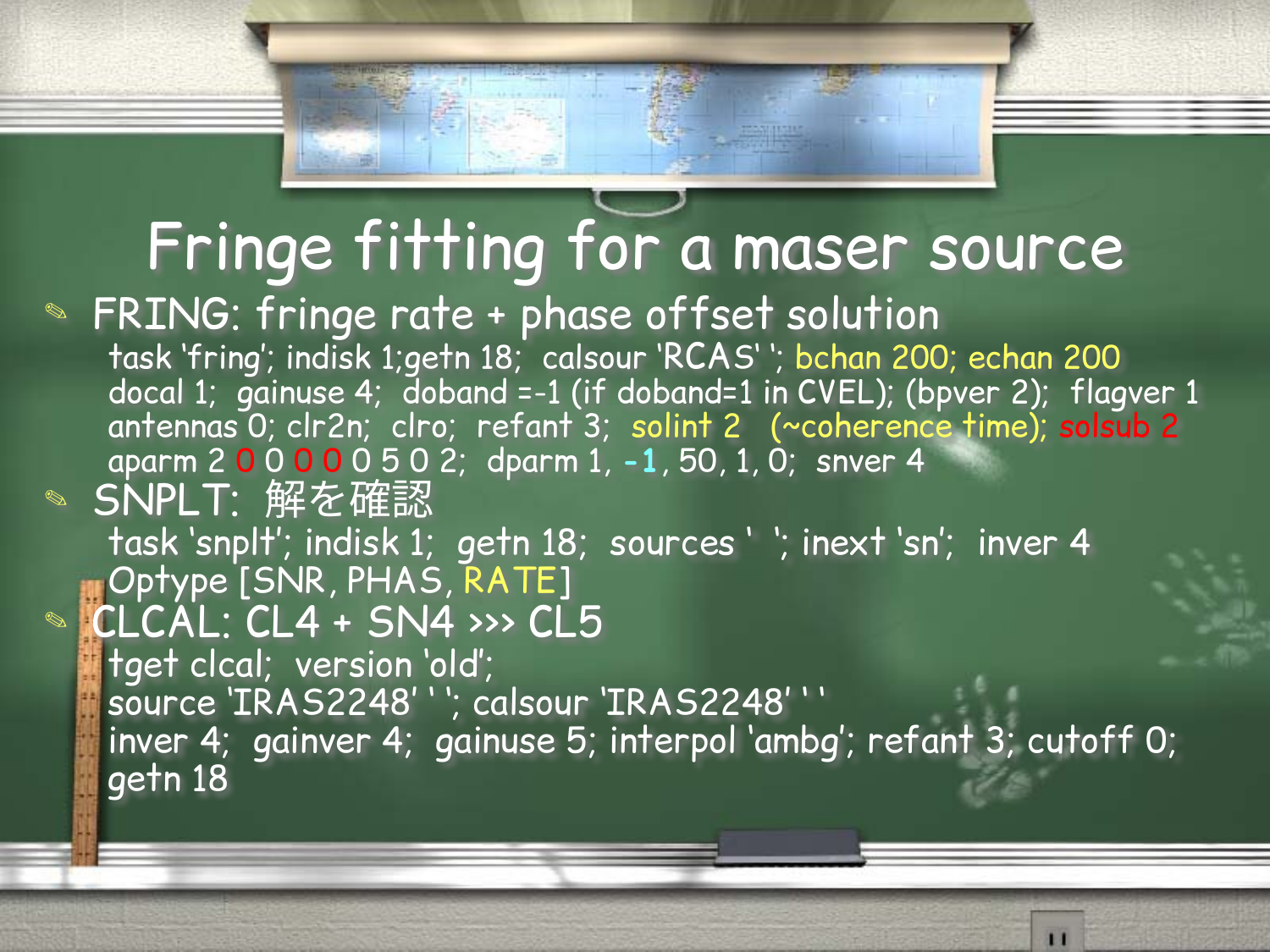

# Fringe fitting for a maser source
FRING: fringe rate + phase offset solution
task ‘fring’; indisk 1;getn 18;  calsour ‘RCAS‘ ‘; bchan 200; echan 200
docal 1;  gainuse 4;  doband =-1 (if doband=1 in CVEL); (bpver 2);  flagver 1
antennas 0; clr2n;  clro;  refant 3;  solint 2   (~coherence time); solsub 2
aparm 2 0 0 0 0 0 5 0 2;  dparm 1, -1, 50, 1, 0;  snver 4
SNPLT: 解を確認
task ‘snplt’; indisk 1;  getn 18;  sources ‘  ‘; inext ‘sn’;  inver 4
Optype [SNR, PHAS, RATE]
CLCAL: CL4 + SN4 >>> CL5
tget clcal;  version ‘old’;
source ‘IRAS2248’ ‘ ‘; calsour ‘IRAS2248’ ‘ ‘
inver 4;  gainver 4;  gainuse 5; interpol ‘ambg’; refant 3; cutoff 0;
getn 18